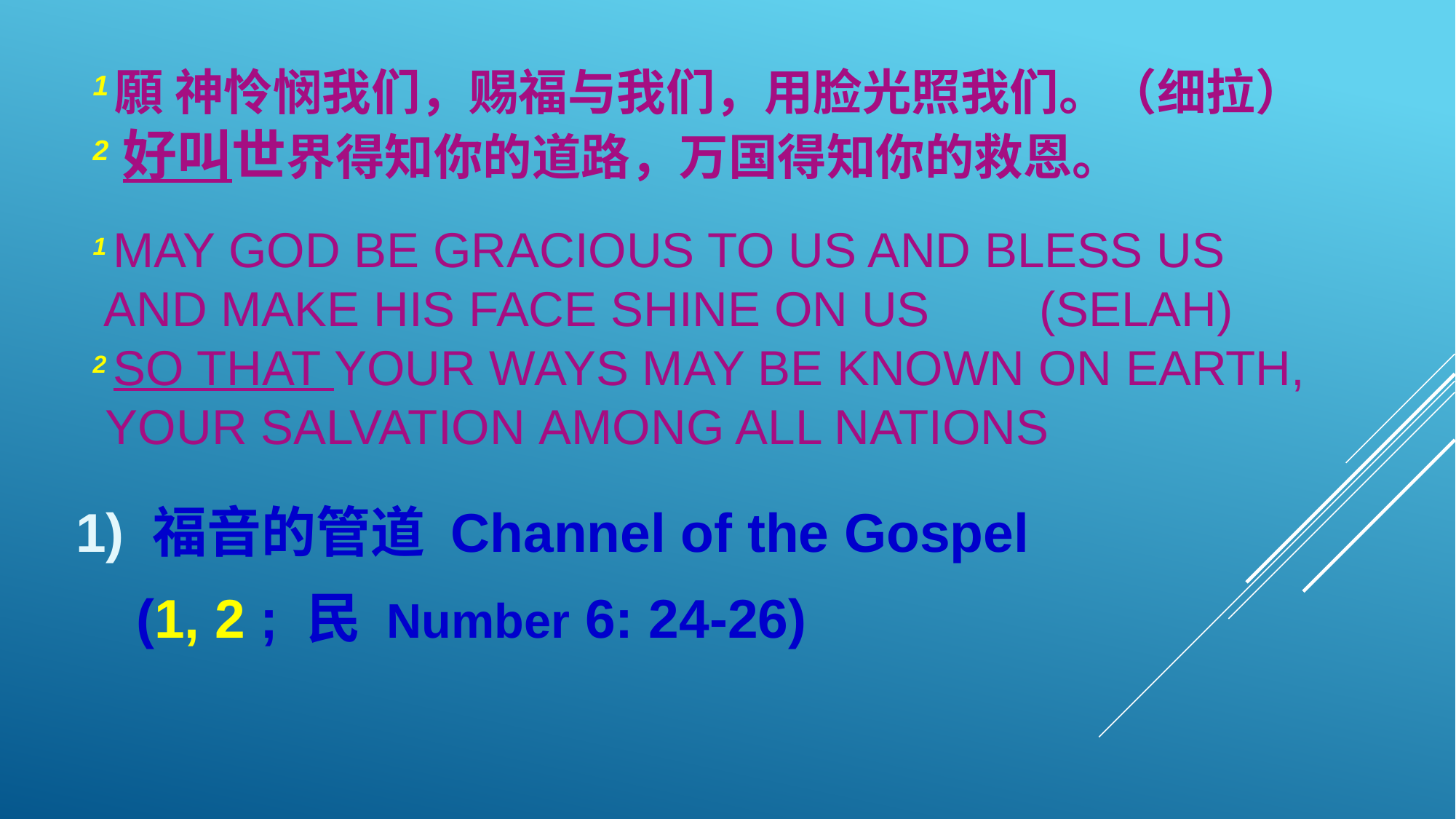

# 1願 神怜悯我们，赐福与我们，用脸光照我们。（细拉） 2 好叫世界得知你的道路，万国得知你的救恩。 1 MAY GOD BE GRACIOUS TO US AND BLESS US AND MAKE HIS FACE SHINE ON US        (SELAH) 2 SO THAT YOUR WAYS MAY BE KNOWN ON EARTH, YOUR SALVATION AMONG ALL NATIONS
1) 福音的管道 Channel of the Gospel
    (1, 2 ; 民 Number 6: 24-26)